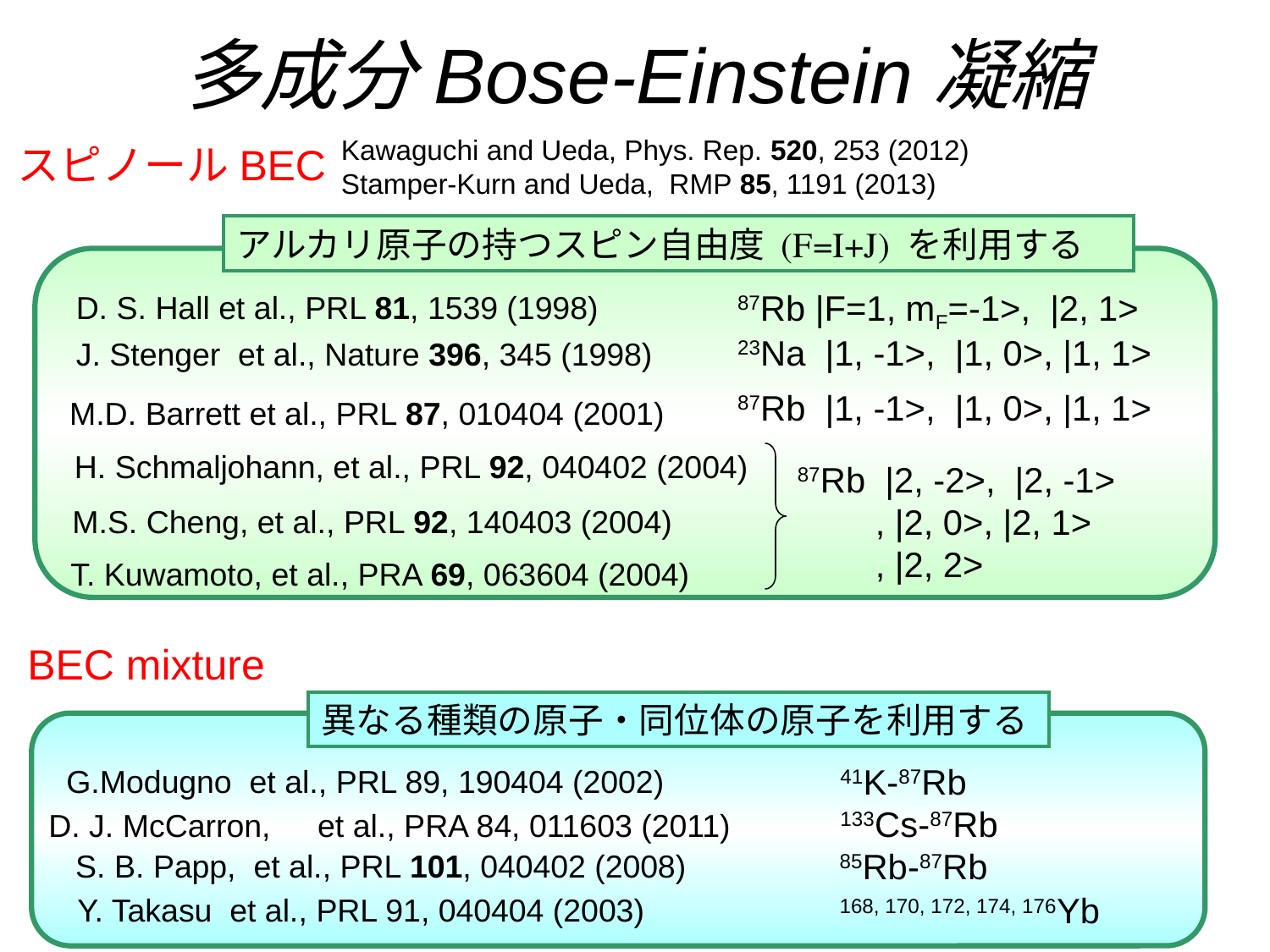

# 多成分Bose-Einstein凝縮
Kawaguchi and Ueda, Phys. Rep. 520, 253 (2012)
Stamper-Kurn and Ueda,  RMP 85, 1191 (2013)
スピノールBEC
アルカリ原子の持つスピン自由度 (F=I+J) を利用する

87Rb |F=1, mF=-1>,  |2, 1>
D. S. Hall et al., PRL 81, 1539 (1998)
23Na  |1, -1>,  |1, 0>, |1, 1>
J. Stenger  et al., Nature 396, 345 (1998)
87Rb  |1, -1>,  |1, 0>, |1, 1>
M.D. Barrett et al., PRL 87, 010404 (2001)
H. Schmaljohann, et al., PRL 92, 040402 (2004)

87Rb  |2, -2>,  |2, -1>
        , |2, 0>, |2, 1>
        , |2, 2>
M.S. Cheng, et al., PRL 92, 140403 (2004)
T. Kuwamoto, et al., PRA 69, 063604 (2004)
BEC mixture
異なる種類の原子・同位体の原子を利用する

41K-87Rb
G.Modugno  et al., PRL 89, 190404 (2002)
133Cs-87Rb
D. J. McCarron,　et al., PRA 84, 011603 (2011)
85Rb-87Rb
S. B. Papp,  et al., PRL 101, 040402 (2008)
168, 170, 172, 174, 176Yb
Y. Takasu  et al., PRL 91, 040404 (2003)